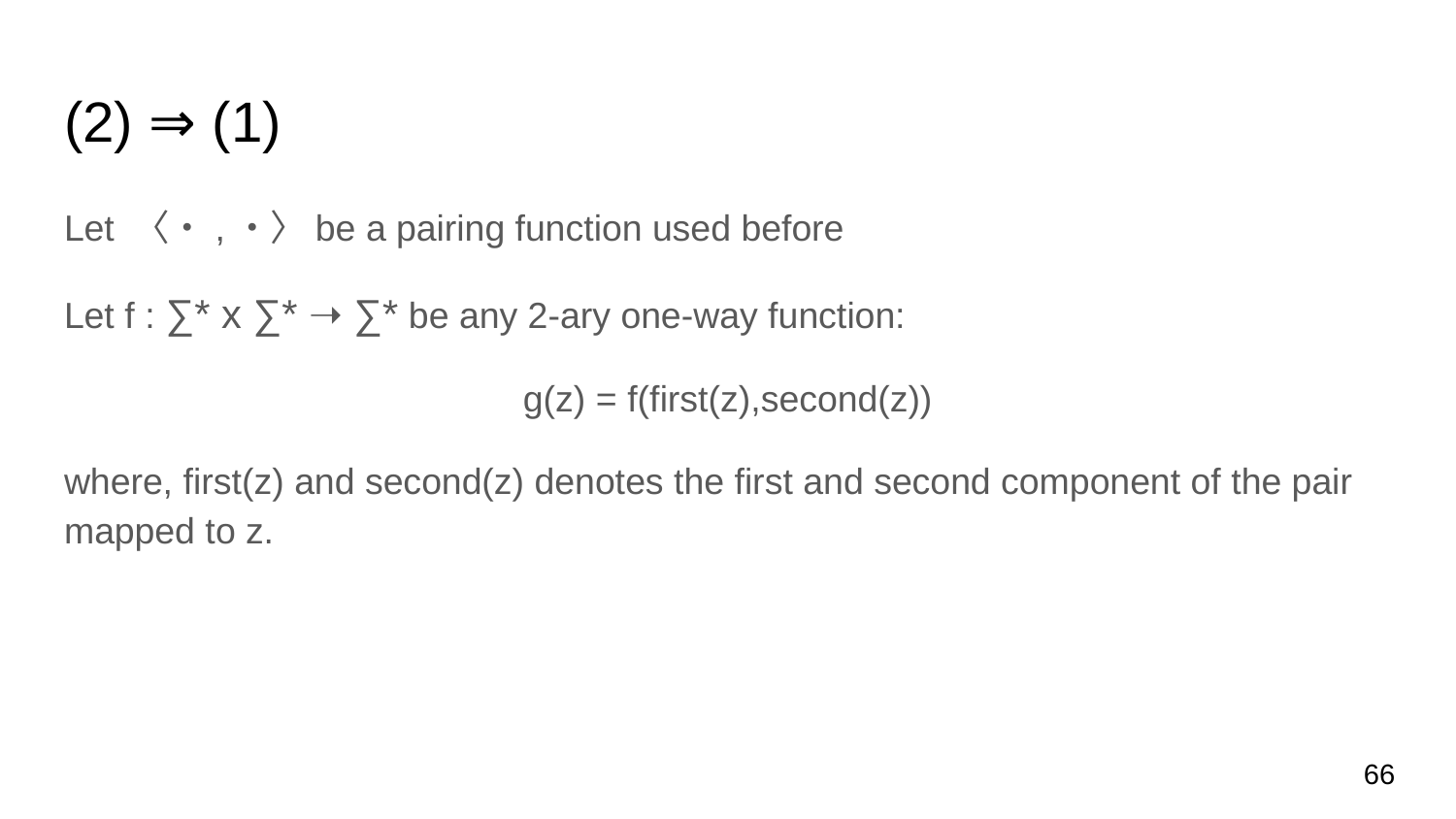

# (2) ⇒ (1)
Let 〈・,・〉be a pairing function used before
Let f : ∑* x ∑* ➝ ∑* be any 2-ary one-way function:
g(z) = f(first(z),second(z))
where, first(z) and second(z) denotes the first and second component of the pair mapped to z.
66